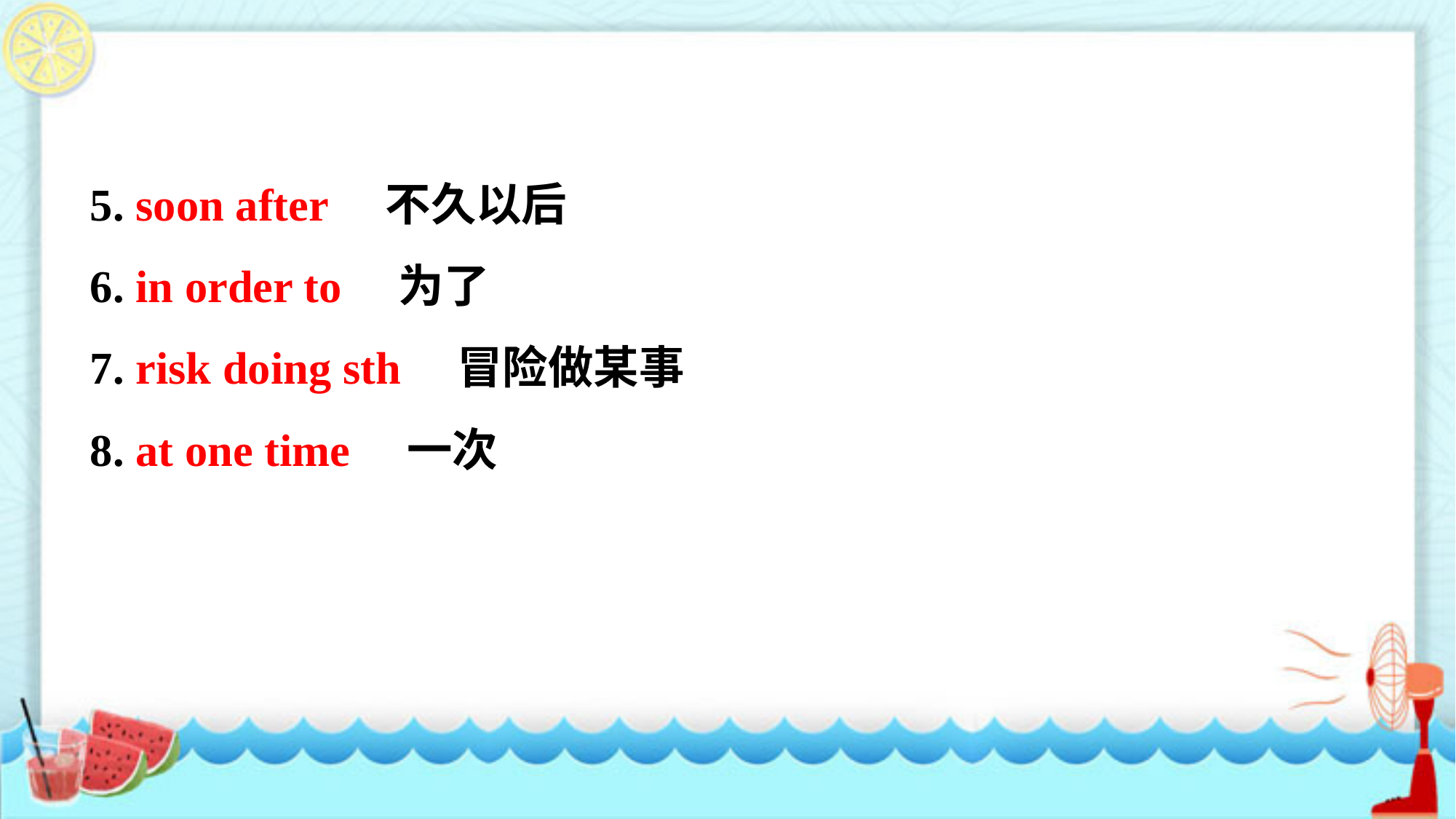

5. soon after　不久以后
6. in order to　为了
7. risk doing sth　冒险做某事
8. at one time　一次